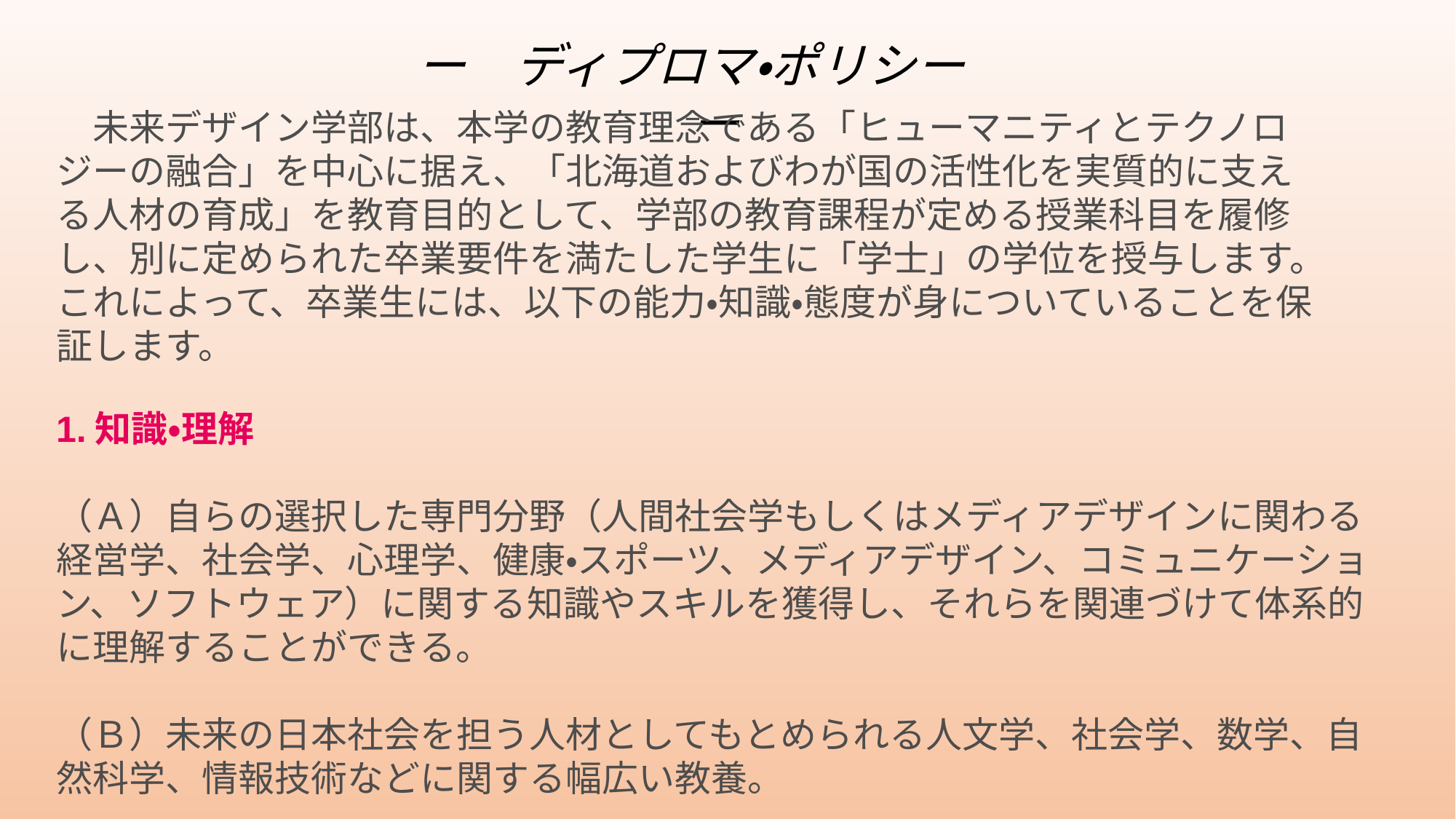

ー　ディプロマ・ポリシー　ー
　未来デザイン学部は、本学の教育理念である「ヒューマニティとテクノロジーの融合」を中心に据え、「北海道およびわが国の活性化を実質的に支える人材の育成」を教育目的として、学部の教育課程が定める授業科目を履修し、別に定められた卒業要件を満たした学生に「学士」の学位を授与します。これによって、卒業生には、以下の能力・知識・態度が身についていることを保証します。
1.知識・理解

（Ａ）自らの選択した専門分野（人間社会学もしくはメディアデザインに関わる経営学、社会学、心理学、健康・スポーツ、メディアデザイン、コミュニケーション、ソフトウェア）に関する知識やスキルを獲得し、それらを関連づけて体系的に理解することができる。

（Ｂ）未来の日本社会を担う人材としてもとめられる人文学、社会学、数学、自然科学、情報技術などに関する幅広い教養。